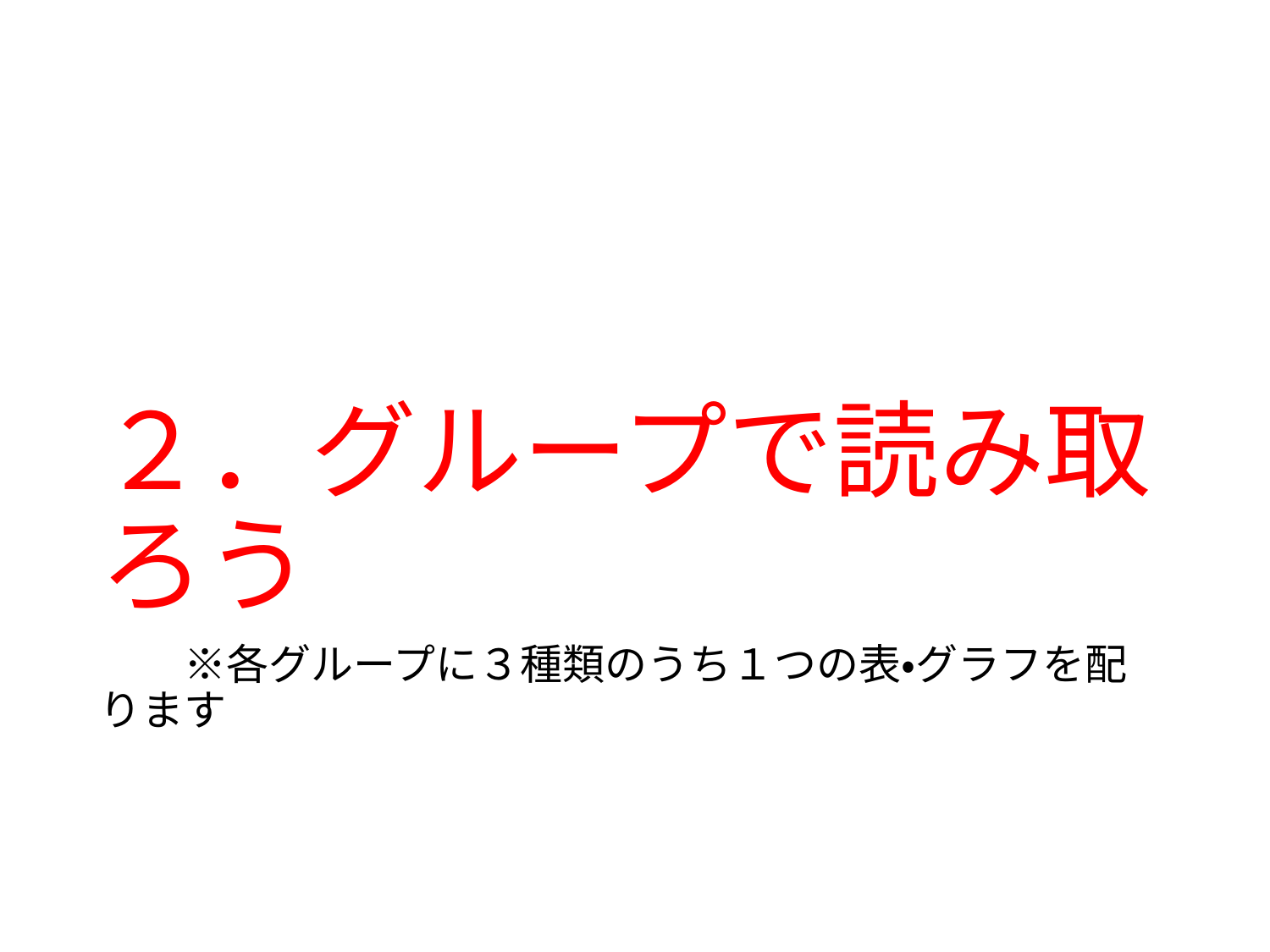

# ２．グループで読み取ろう
　　※各グループに３種類のうち１つの表・グラフを配ります